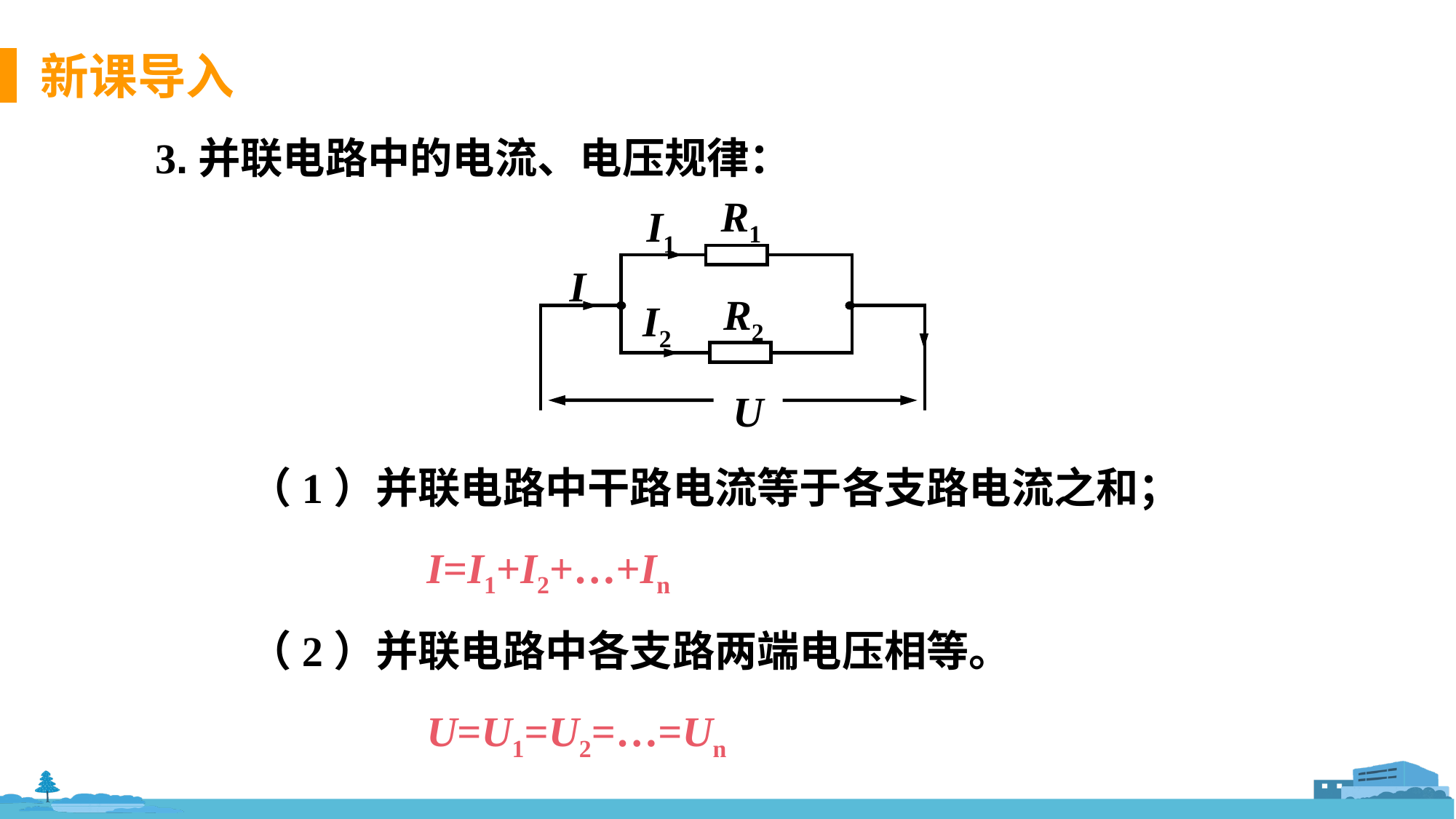

3.并联电路中的电流、电压规律：
R1
I1

I
R2
I2

U

（1）并联电路中干路电流等于各支路电流之和；
               I=I1+I2+…+In
（2）并联电路中各支路两端电压相等。
               U=U1=U2=…=Un